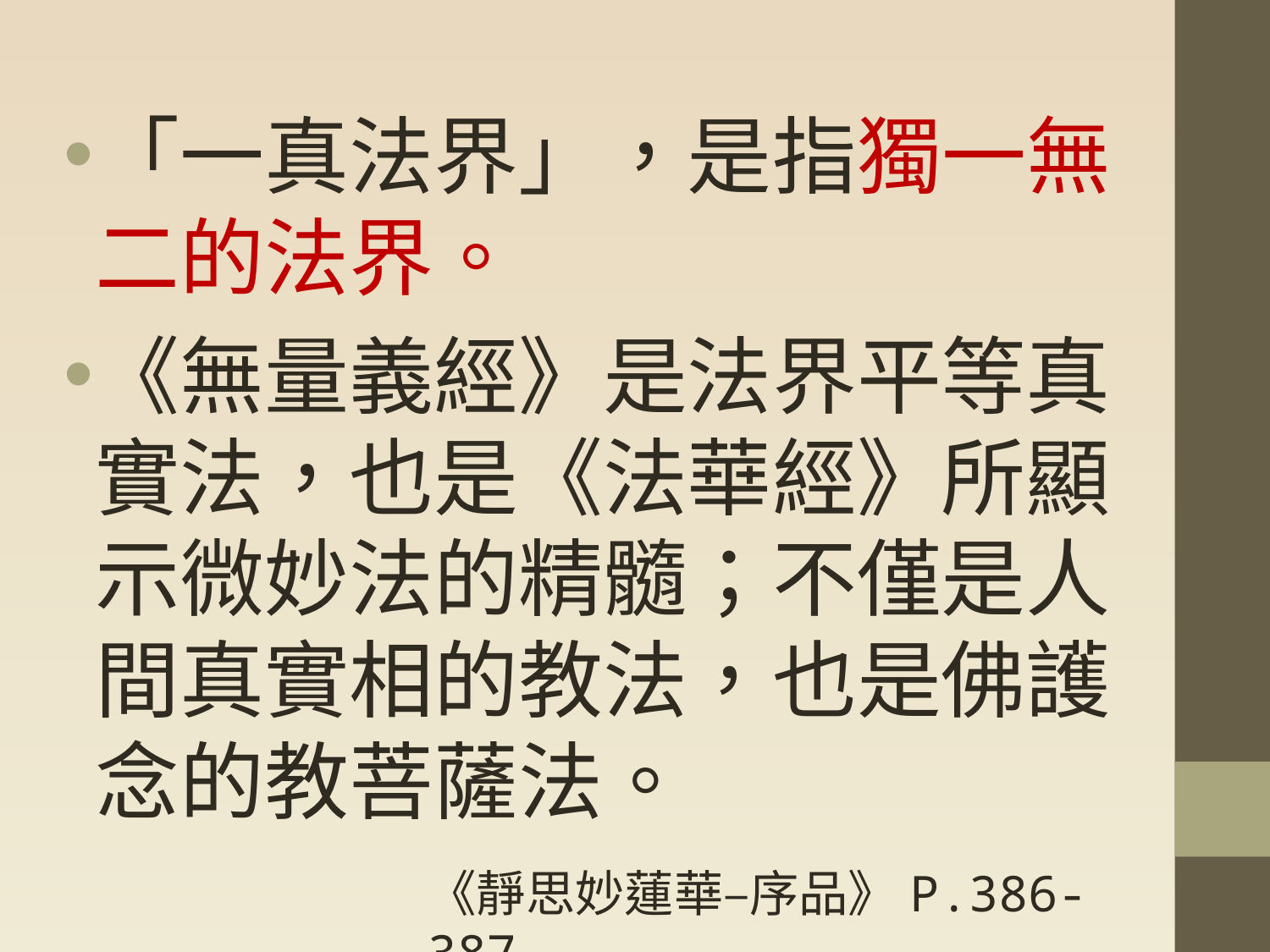

「一真法界」，是指獨一無二的法界。
《無量義經》是法界平等真實法，也是《法華經》所顯示微妙法的精髓；不僅是人間真實相的教法，也是佛護念的教菩薩法。
《靜思妙蓮華–序品》P.386-387